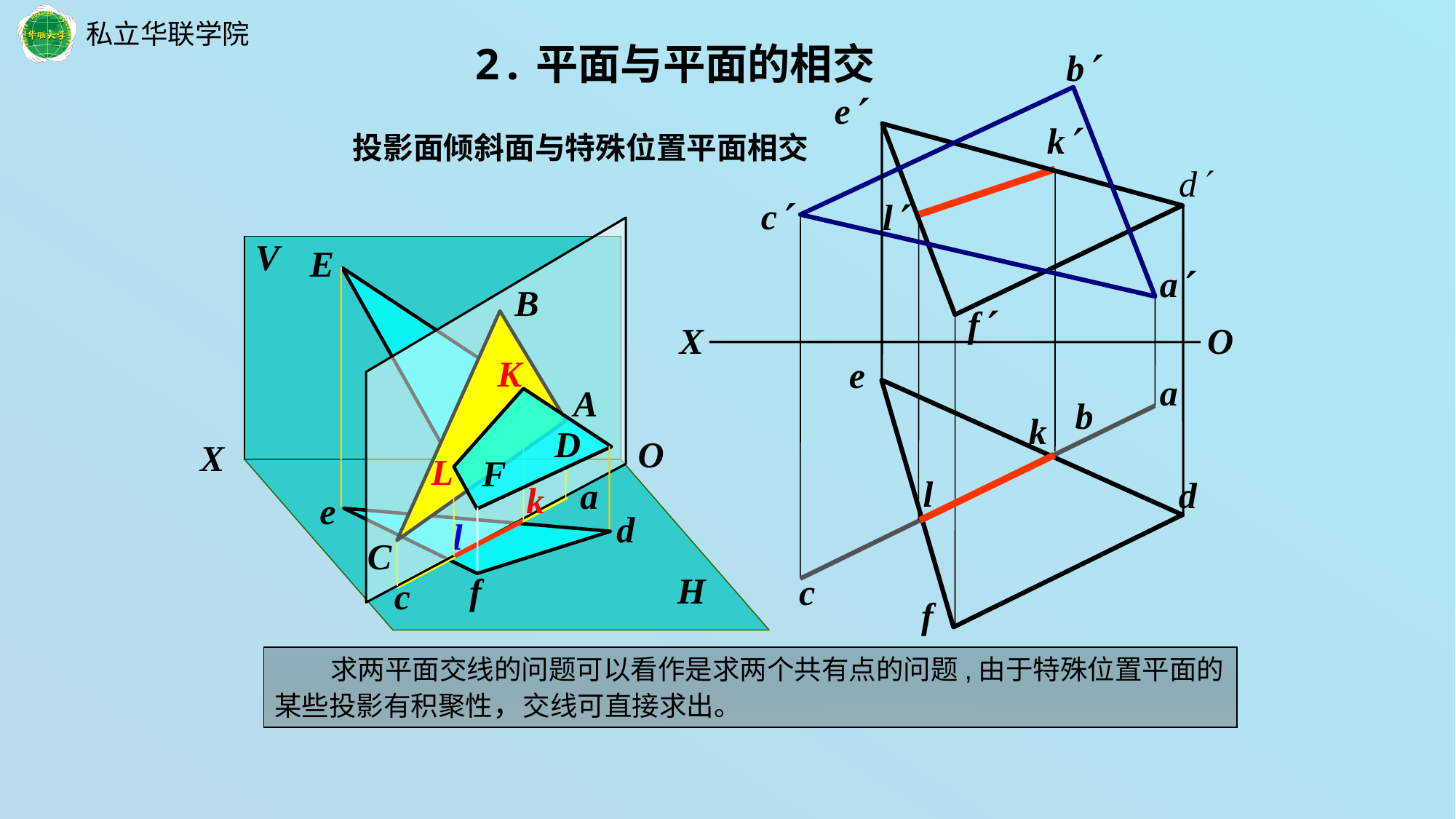

2.平面与平面的相交
b′
e′

k′
     投影面倾斜面与特殊位置平面相交

d′

c′
l′

V
E

B

K
A

D

O
X
L
F

a
k
e

d

l

C

H
f
c
a′
f′

X
O

e
a

b
k

l
d
c
f
        求两平面交线的问题可以看作是求两个共有点的问题,由于特殊位置平面的某些投影有积聚性，交线可直接求出。